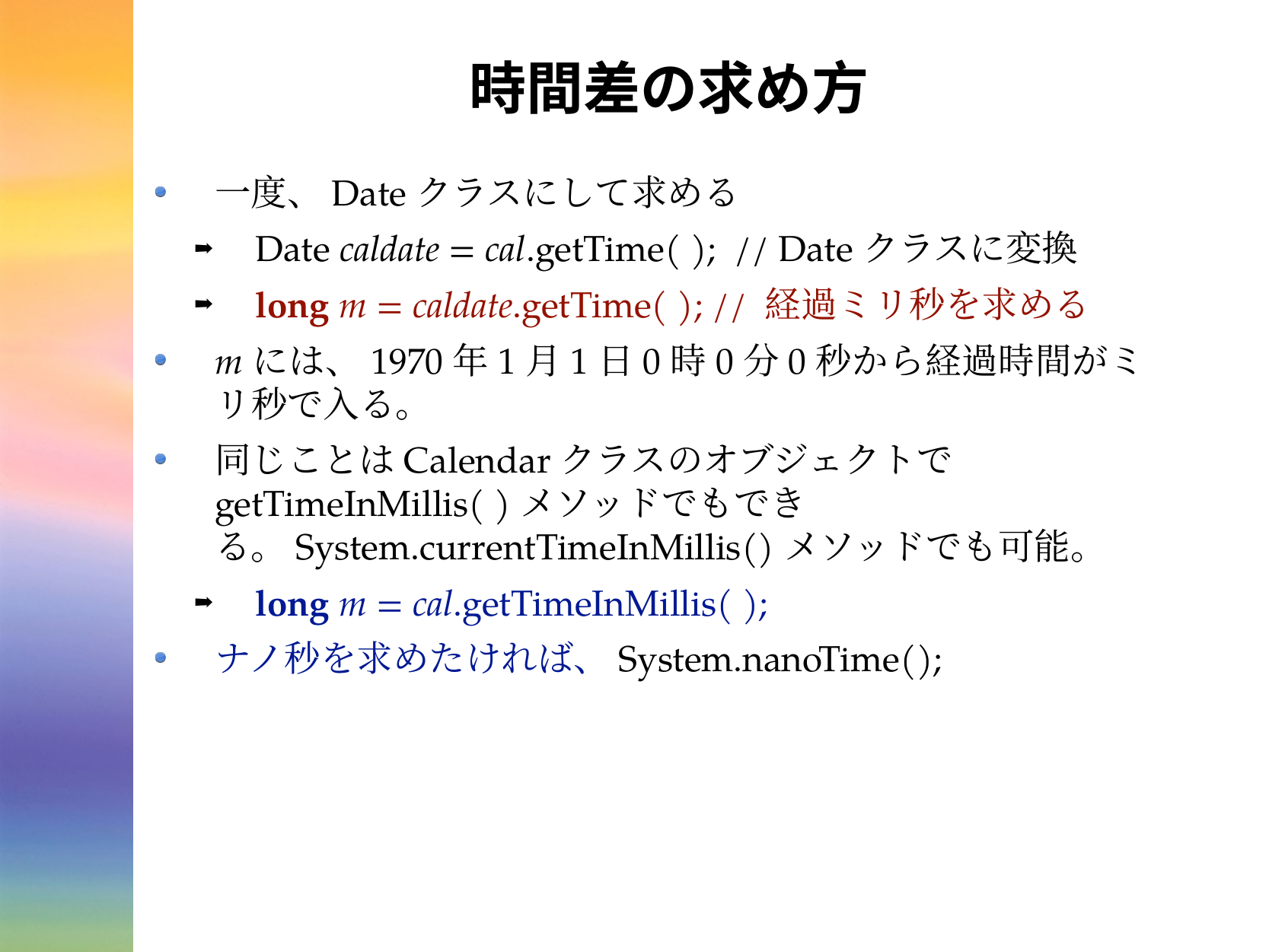

# 時間差の求め方
一度、Dateクラスにして求める
Date caldate = cal.getTime( );  // Dateクラスに変換
long m = caldate.getTime( ); // 経過ミリ秒を求める
mには、1970年1月1日0時0分0秒から経過時間がミリ秒で入る。
同じことはCalendarクラスのオブジェクトでgetTimeInMillis( )メソッドでもできる。System.currentTimeInMillis()メソッドでも可能。
long m = cal.getTimeInMillis( );
ナノ秒を求めたければ、System.nanoTime();